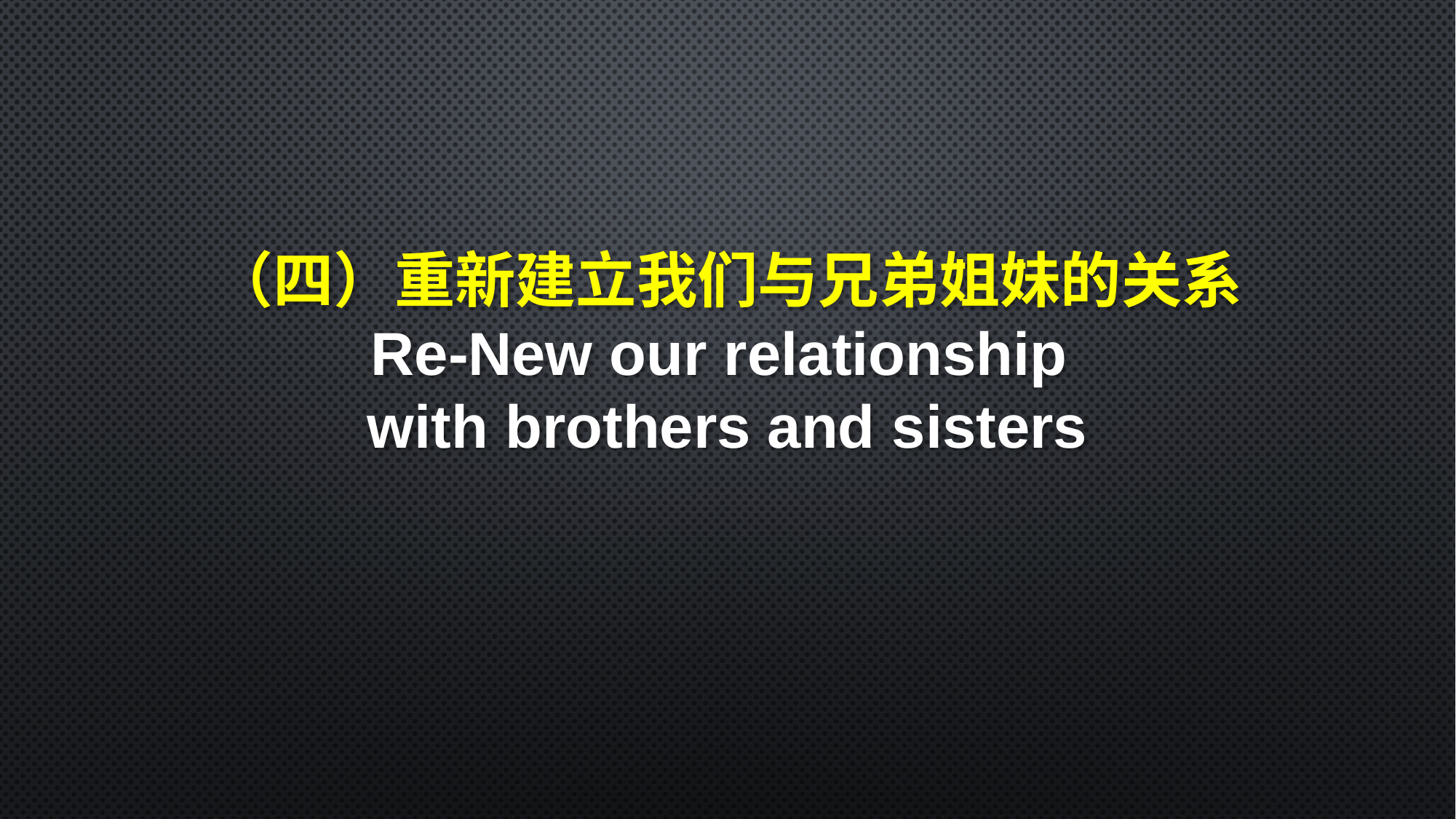

（四）重新建立我们与兄弟姐妹的关系
Re-New our relationship
with brothers and sisters